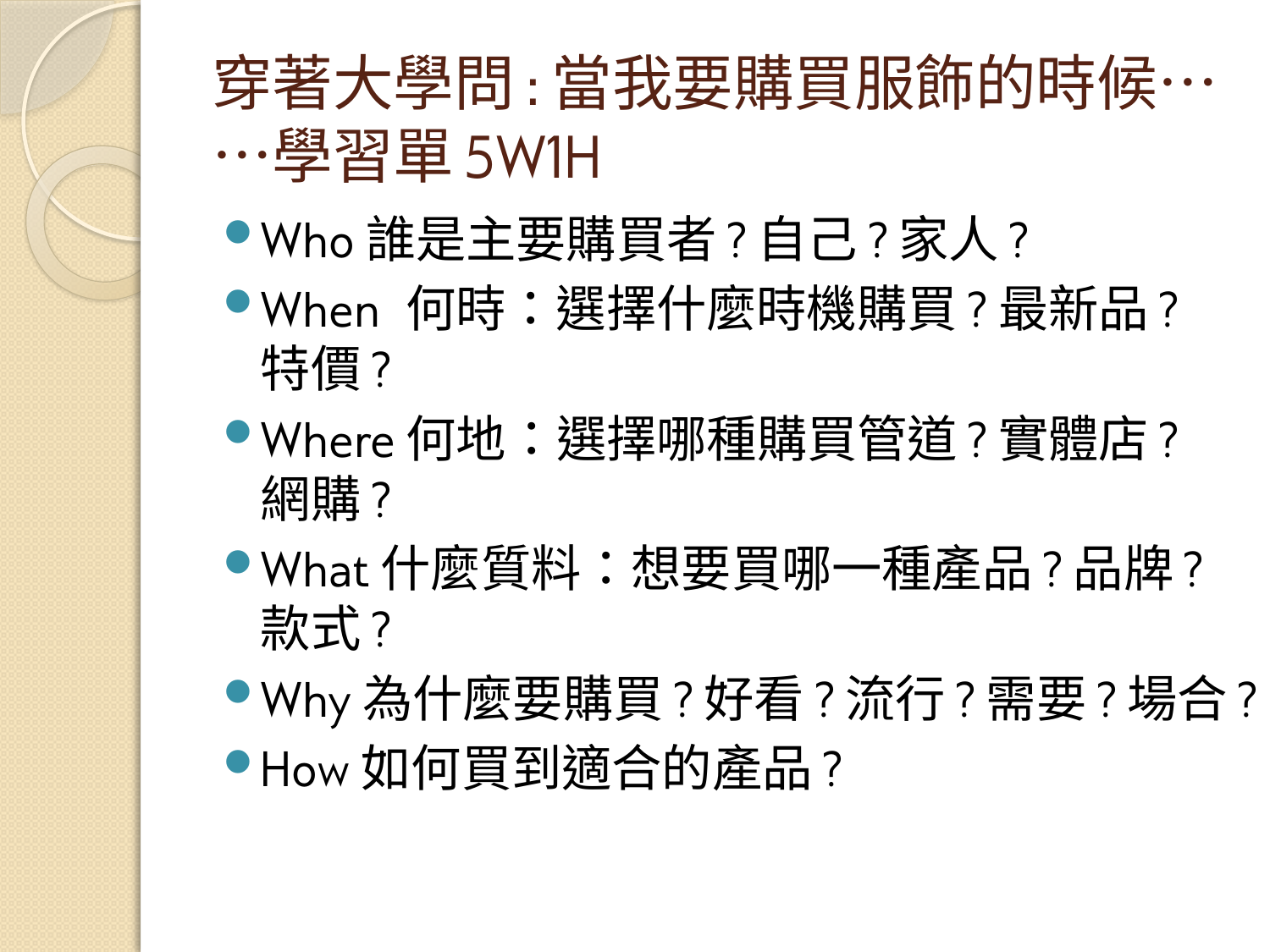

# 穿著大學問:當我要購買服飾的時候……學習單5W1H
Who誰是主要購買者?自己?家人?
When 何時：選擇什麼時機購買?最新品?特價?
Where何地：選擇哪種購買管道?實體店?網購?
What什麼質料：想要買哪一種產品?品牌?款式?
Why為什麼要購買?好看?流行?需要?場合?
How如何買到適合的產品?